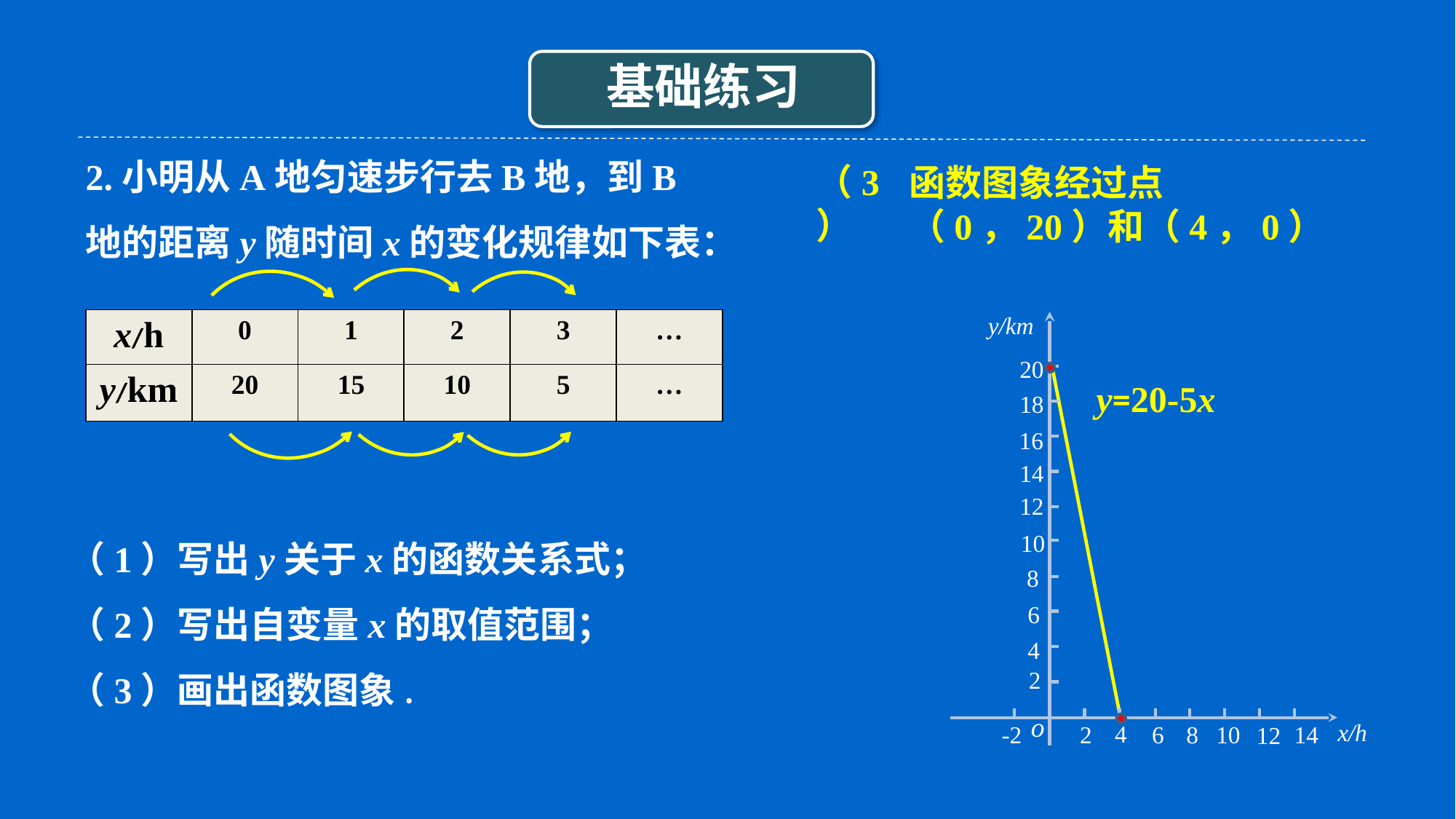

基础练习
2.小明从A地匀速步行去B地，到B地的距离y随时间x的变化规律如下表：
（3）
函数图象经过点
（0，20）和（4，0）

y/km
20
18
16
14
12
10
8
6
4
2
o
x/h
4
-2
2
6
8
10
14
12

| x/h | 0 | 1 | 2 | 3 | … |
| --- | --- | --- | --- | --- | --- |
| y/km | 20 | 15 | 10 | 5 | … |

y=20-5x
（1）写出y关于x的函数关系式；
（2）写出自变量x的取值范围；
（3）画出函数图象.